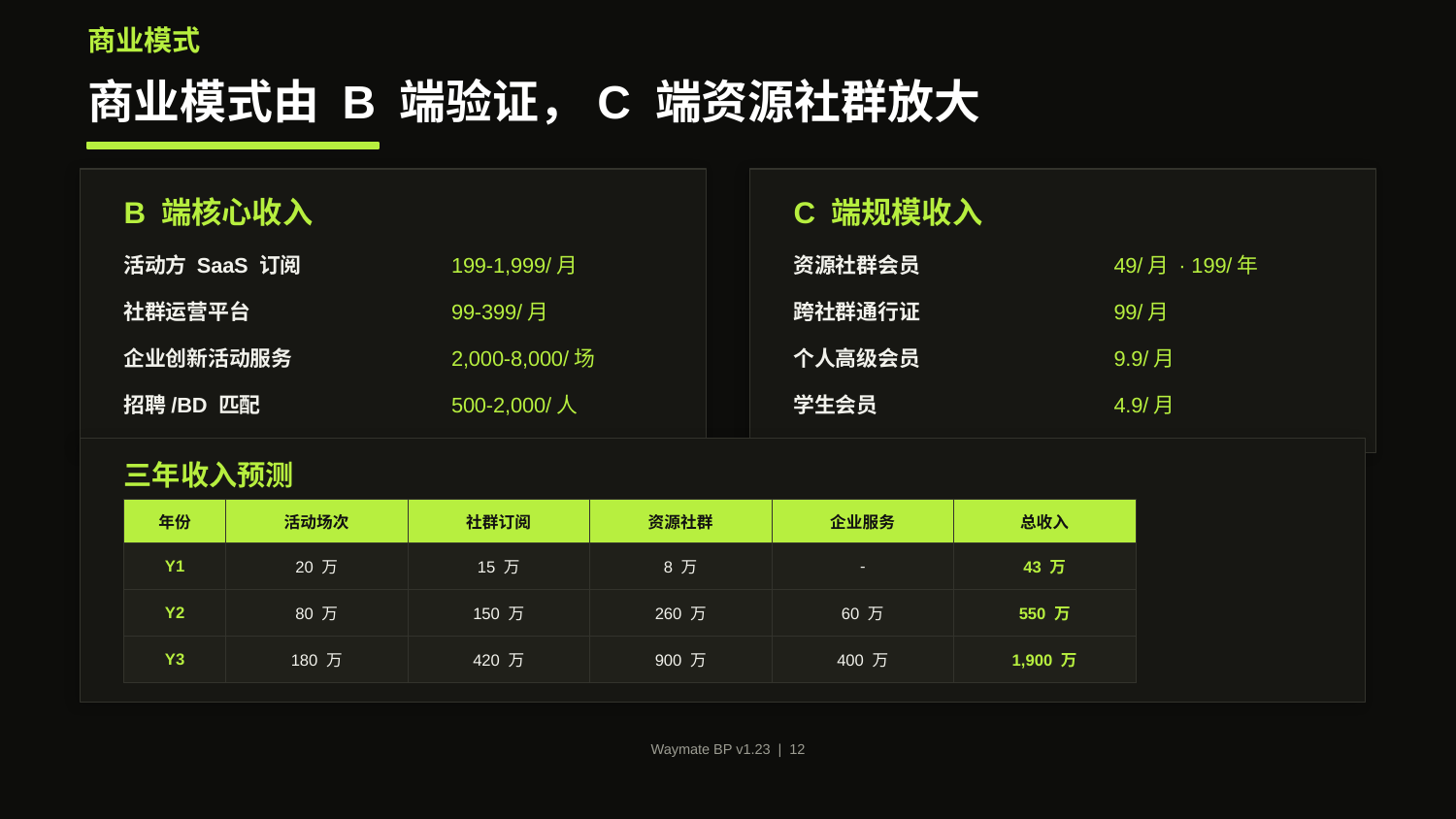

商业模式
商业模式由 B 端验证，C 端资源社群放大

B 端核心收入
C 端规模收入
活动方 SaaS 订阅
199-1,999/月
资源社群会员
49/月 · 199/年
社群运营平台
99-399/月
跨社群通行证
99/月
企业创新活动服务
2,000-8,000/场
个人高级会员
9.9/月
招聘/BD 匹配
500-2,000/人
学生会员
4.9/月

三年收入预测
| 年份 | 活动场次 | 社群订阅 | 资源社群 | 企业服务 | 总收入 |
| --- | --- | --- | --- | --- | --- |
| Y1 | 20 万 | 15 万 | 8 万 | - | 43 万 |
| Y2 | 80 万 | 150 万 | 260 万 | 60 万 | 550 万 |
| Y3 | 180 万 | 420 万 | 900 万 | 400 万 | 1,900 万 |
Waymate BP v1.23  |  12